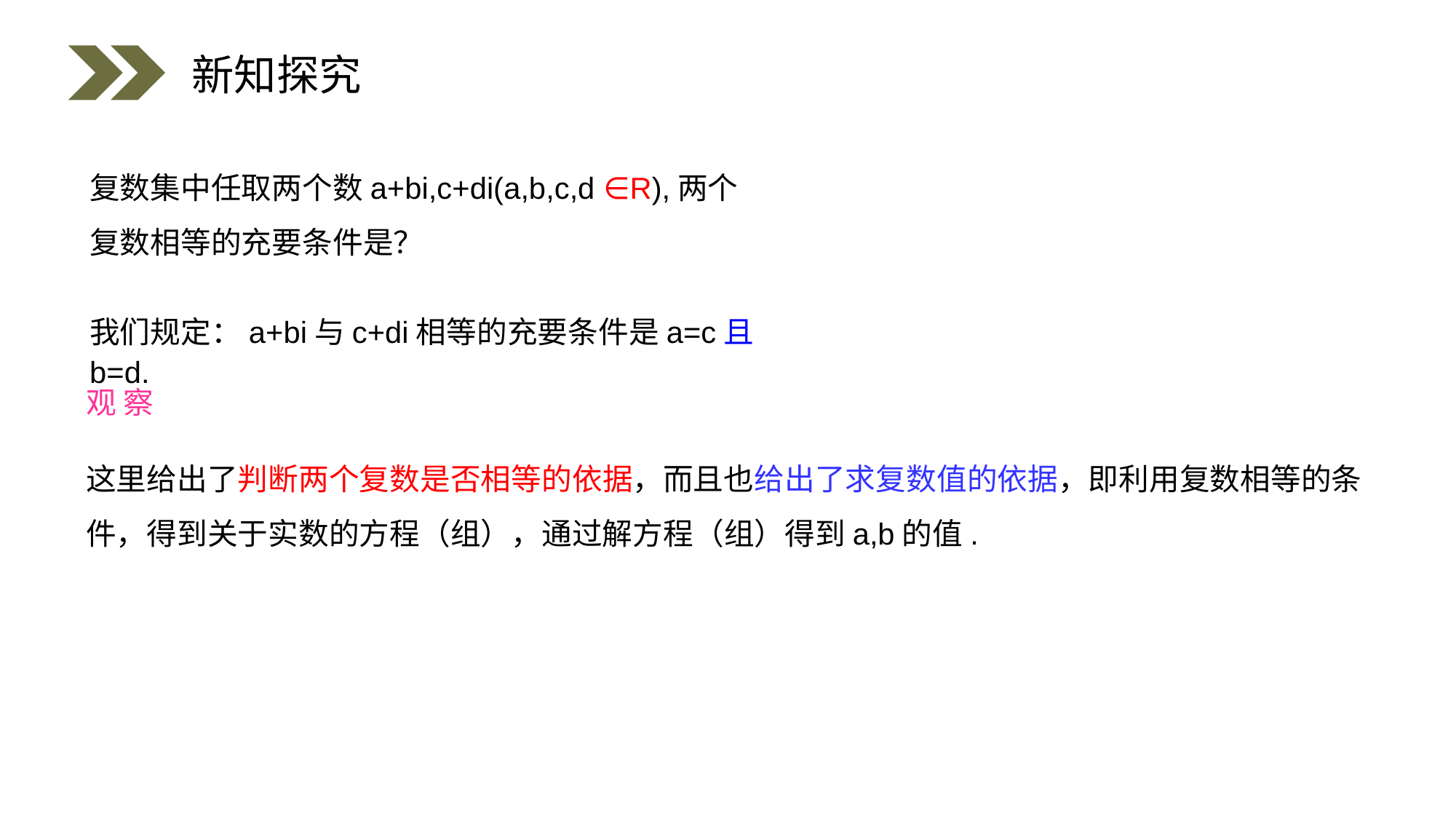

新知探究
复数集中任取两个数a+bi,c+di(a,b,c,d ∈R),两个
复数相等的充要条件是？
我们规定：a+bi与c+di相等的充要条件是a=c且b=d.
观 察
这里给出了判断两个复数是否相等的依据，而且也给出了求复数值的依据，即利用复数相等的条件，得到关于实数的方程（组），通过解方程（组）得到a,b的值.